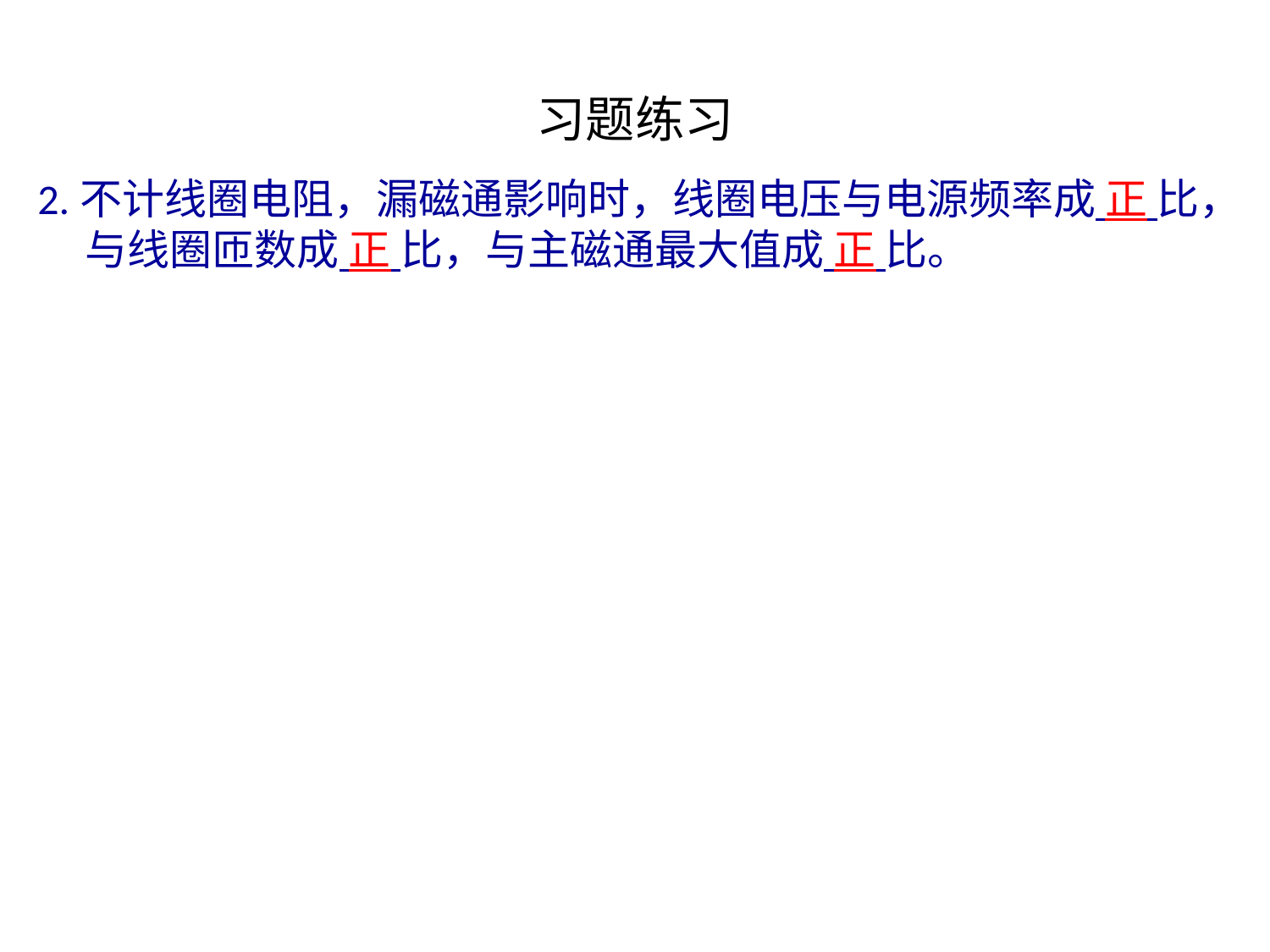

# 习题练习
2.不计线圈电阻，漏磁通影响时，线圈电压与电源频率成 正 比，与线圈匝数成 正 比，与主磁通最大值成 正 比。